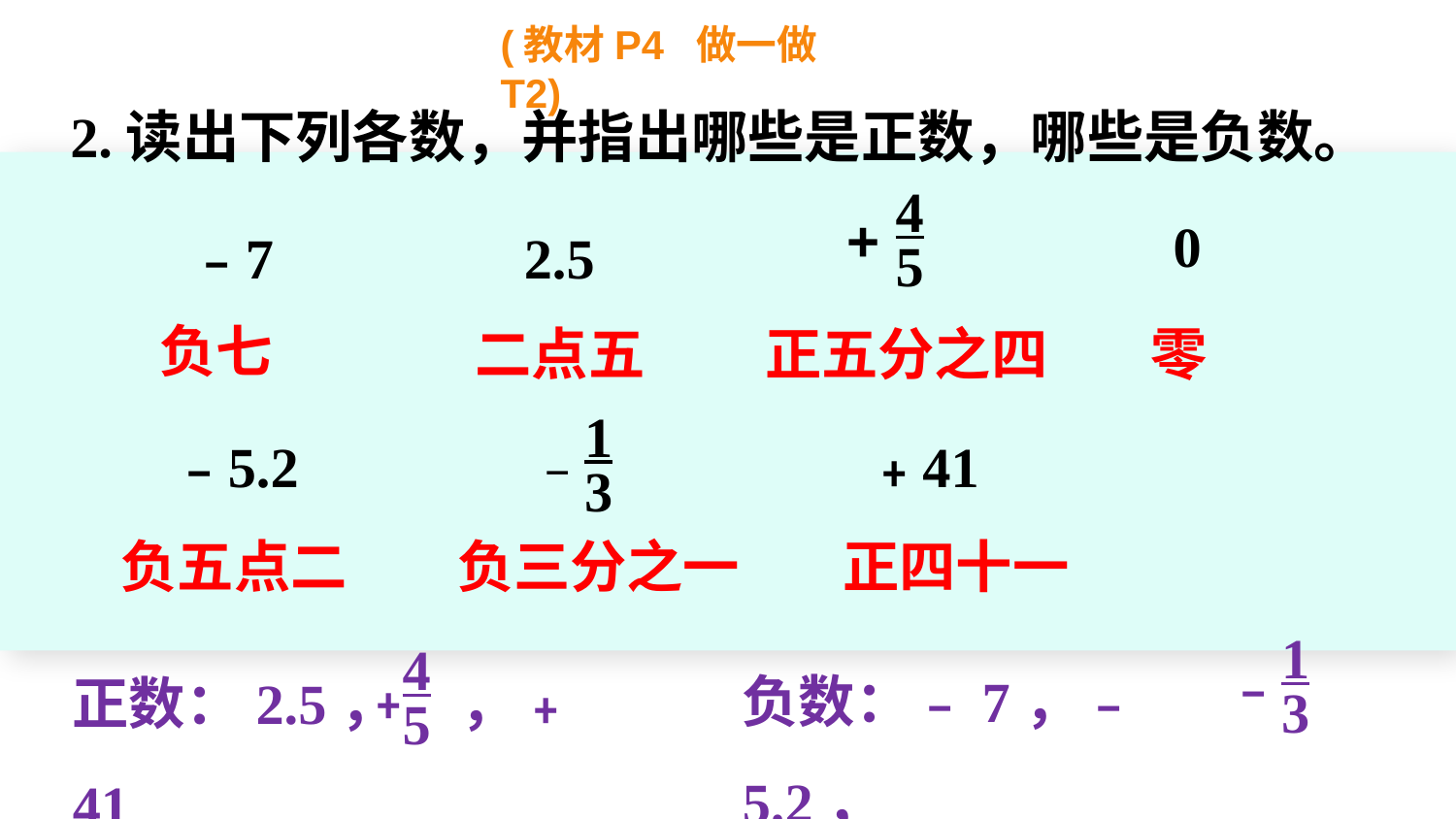

(教材P4  做一做T2)

2.读出下列各数，并指出哪些是正数，哪些是负数。
4
5
+
0
﹣7
2.5
负七
二点五
正五分之四
零
13
﹣
﹣5.2
﹢41
负五点二
负三分之一
正四十一
负数：﹣7，﹣5.2，
13
﹣
正数：2.5，     ，﹢41
4
5
﹢